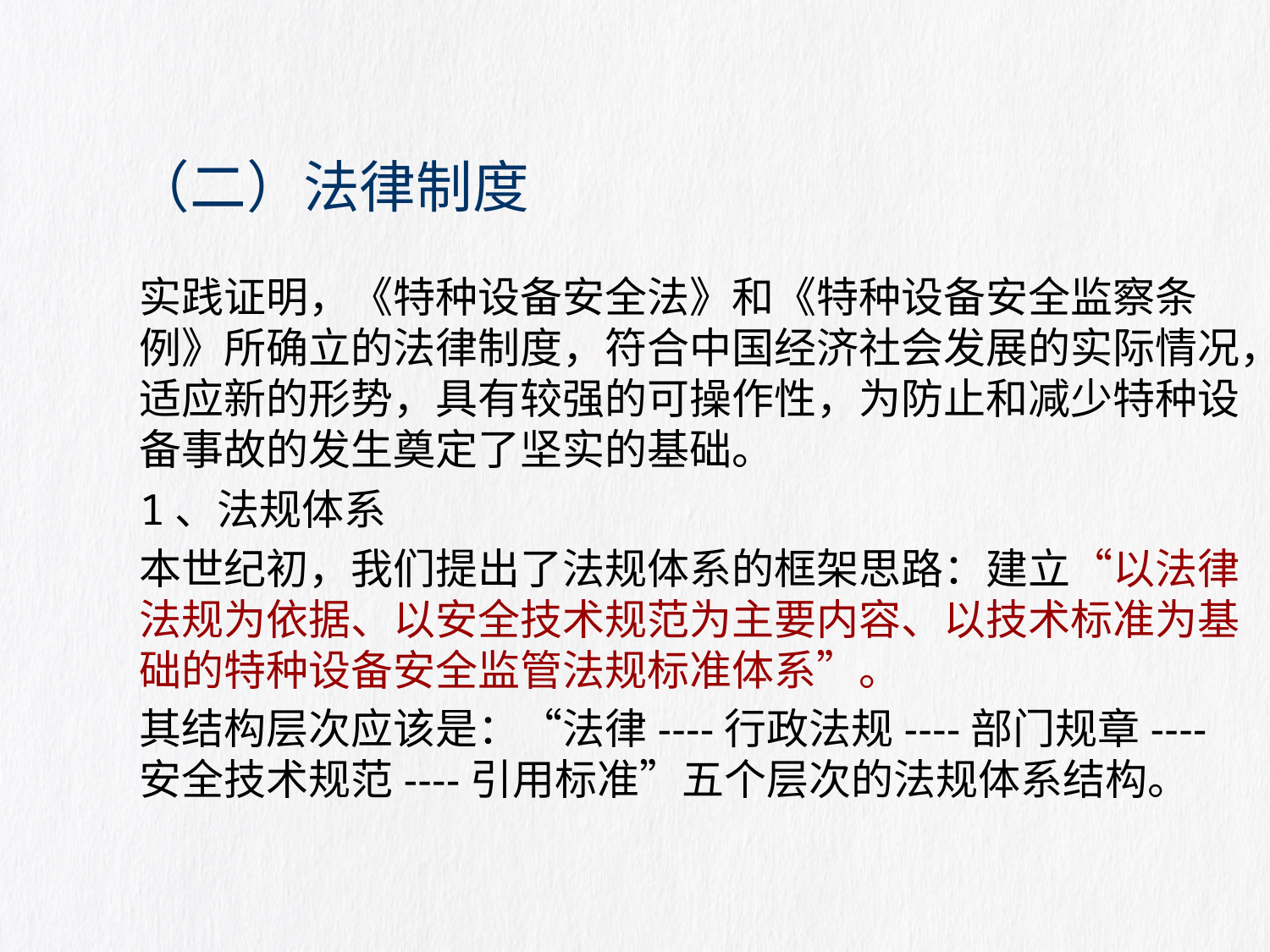

# （二）法律制度
实践证明，《特种设备安全法》和《特种设备安全监察条例》所确立的法律制度，符合中国经济社会发展的实际情况，适应新的形势，具有较强的可操作性，为防止和减少特种设备事故的发生奠定了坚实的基础。
1、法规体系
本世纪初，我们提出了法规体系的框架思路：建立“以法律法规为依据、以安全技术规范为主要内容、以技术标准为基础的特种设备安全监管法规标准体系”。
其结构层次应该是：“法律----行政法规----部门规章----安全技术规范----引用标准”五个层次的法规体系结构。
84